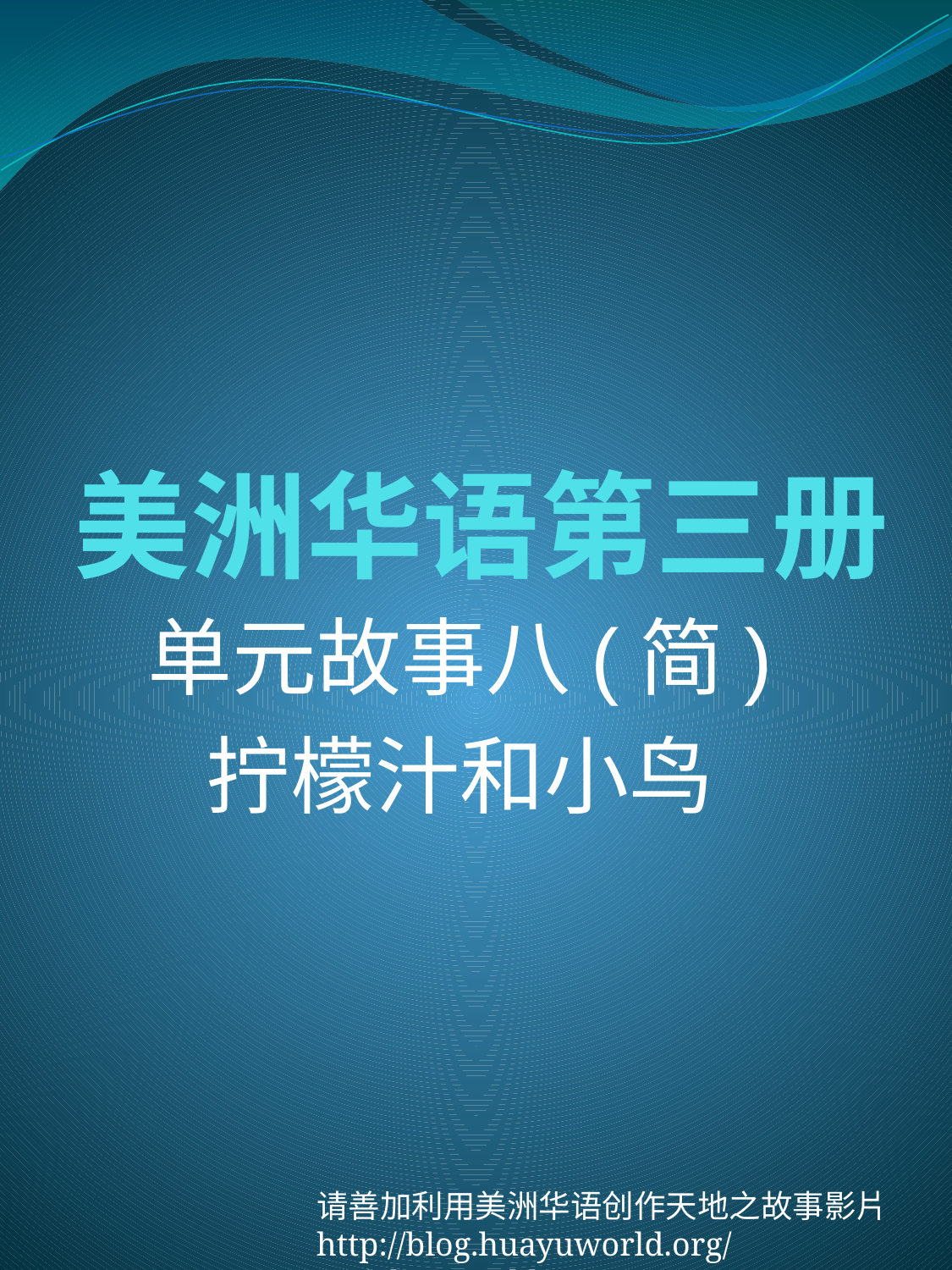

# 美洲华语第三册
单元故事八(简)
拧檬汁和小鸟
请善加利用美洲华语创作天地之故事影片
http://blog.huayuworld.org/meizhouworld